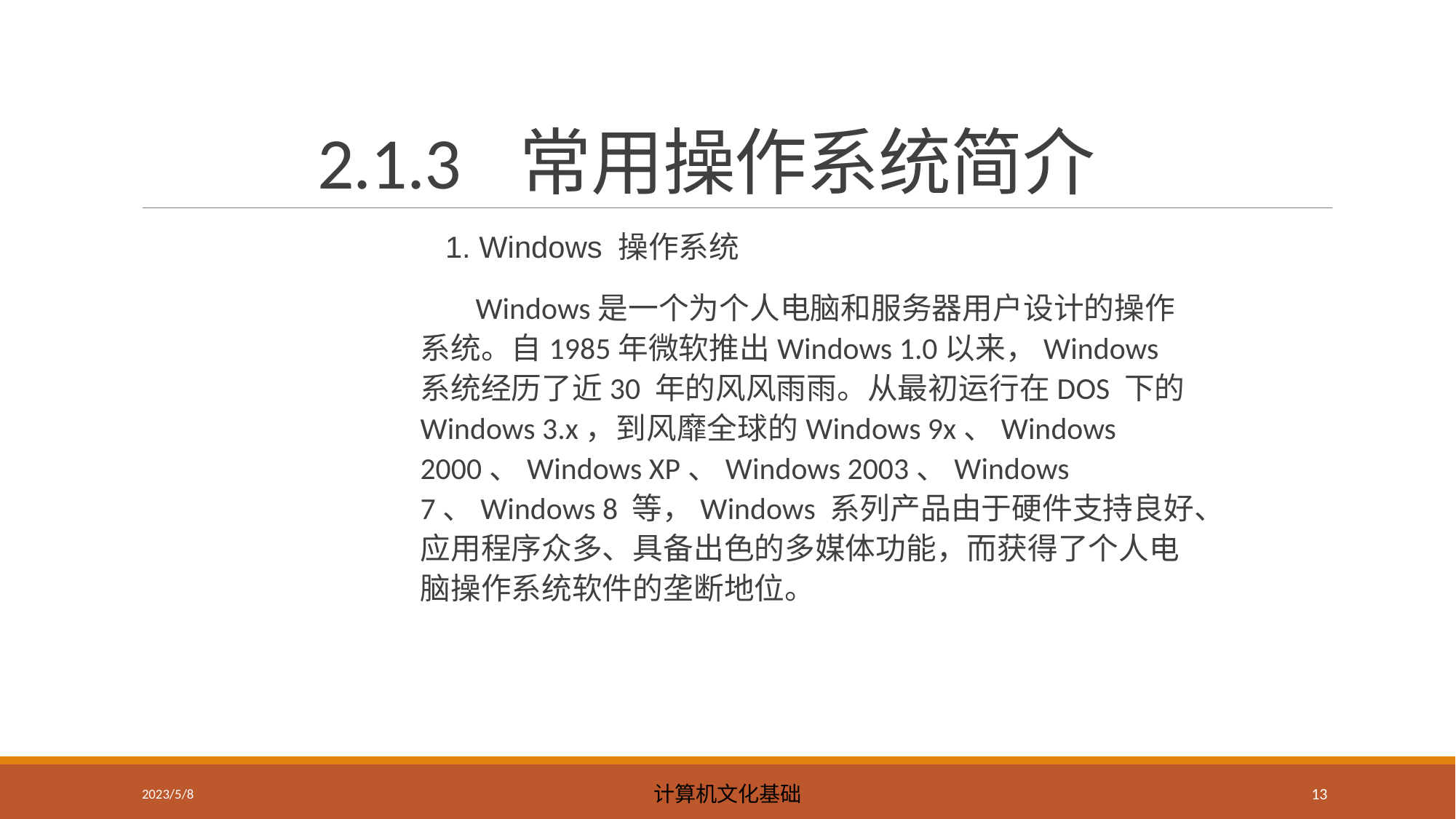

# 2.1.3  常用操作系统简介
   1. Windows 操作系统
        Windows是一个为个人电脑和服务器用户设计的操作系统。自1985年微软推出Windows 1.0以来，Windows 系统经历了近30 年的风风雨雨。从最初运行在DOS 下的Windows 3.x，到风靡全球的Windows 9x、Windows 2000、Windows XP、Windows 2003、Windows 7、Windows 8 等，Windows 系列产品由于硬件支持良好、应用程序众多、具备出色的多媒体功能，而获得了个人电脑操作系统软件的垄断地位。
2023/5/8
计算机文化基础
13